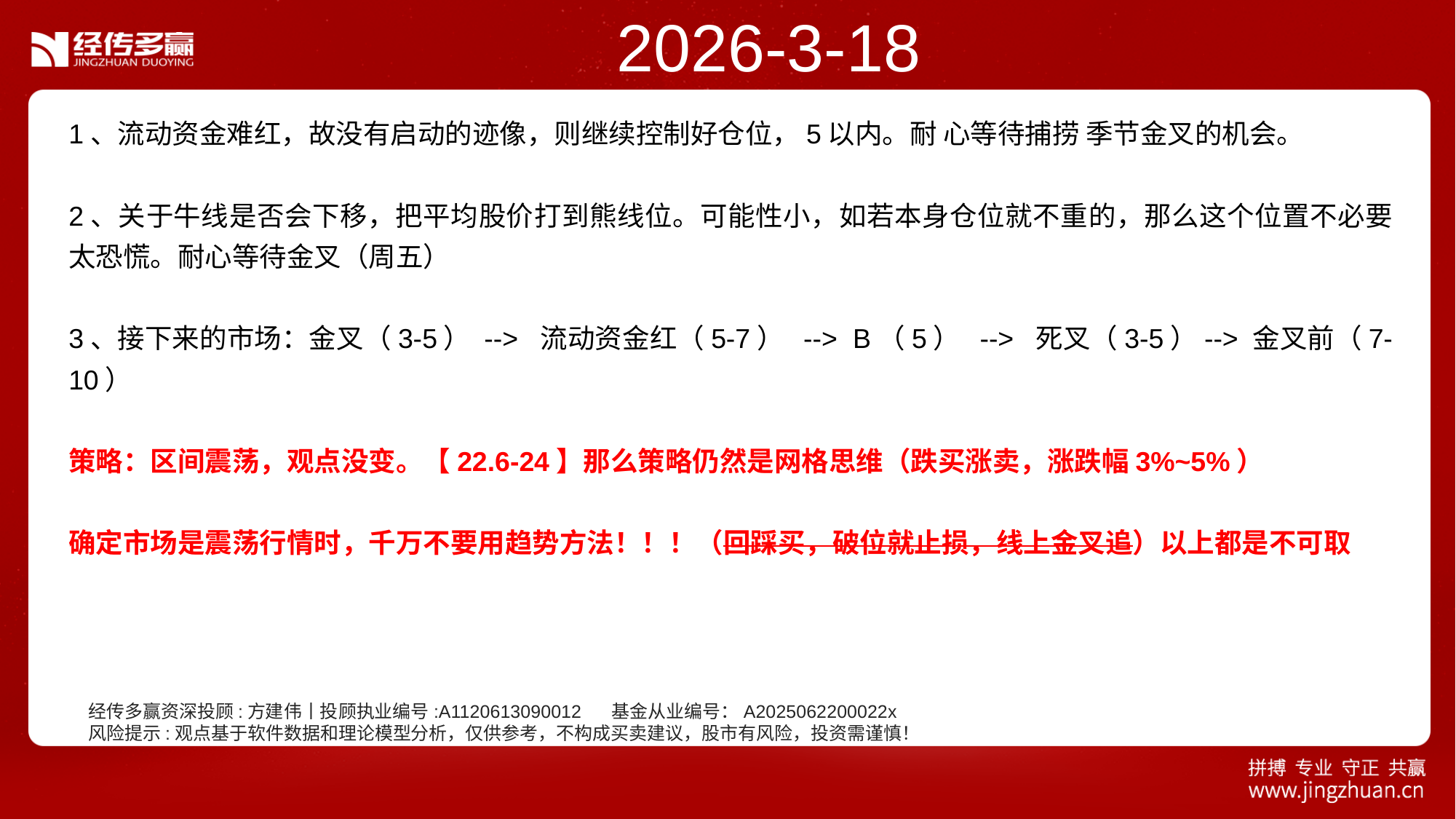

2026-3-18
1、流动资金难红，故没有启动的迹像，则继续控制好仓位，5以内。耐 心等待捕捞 季节金叉的机会。

2、关于牛线是否会下移，把平均股价打到熊线位。可能性小，如若本身仓位就不重的，那么这个位置不必要太恐慌。耐心等待金叉（周五）

3、接下来的市场：金叉（3-5） -->  流动资金红（5-7）  -->  B（5）  -->  死叉（3-5）--> 金叉前（7-10）

策略：区间震荡，观点没变。【22.6-24】那么策略仍然是网格思维（跌买涨卖，涨跌幅3%~5%）

确定市场是震荡行情时，千万不要用趋势方法！！！（回踩买，破位就止损，线上金叉追）以上都是不可取